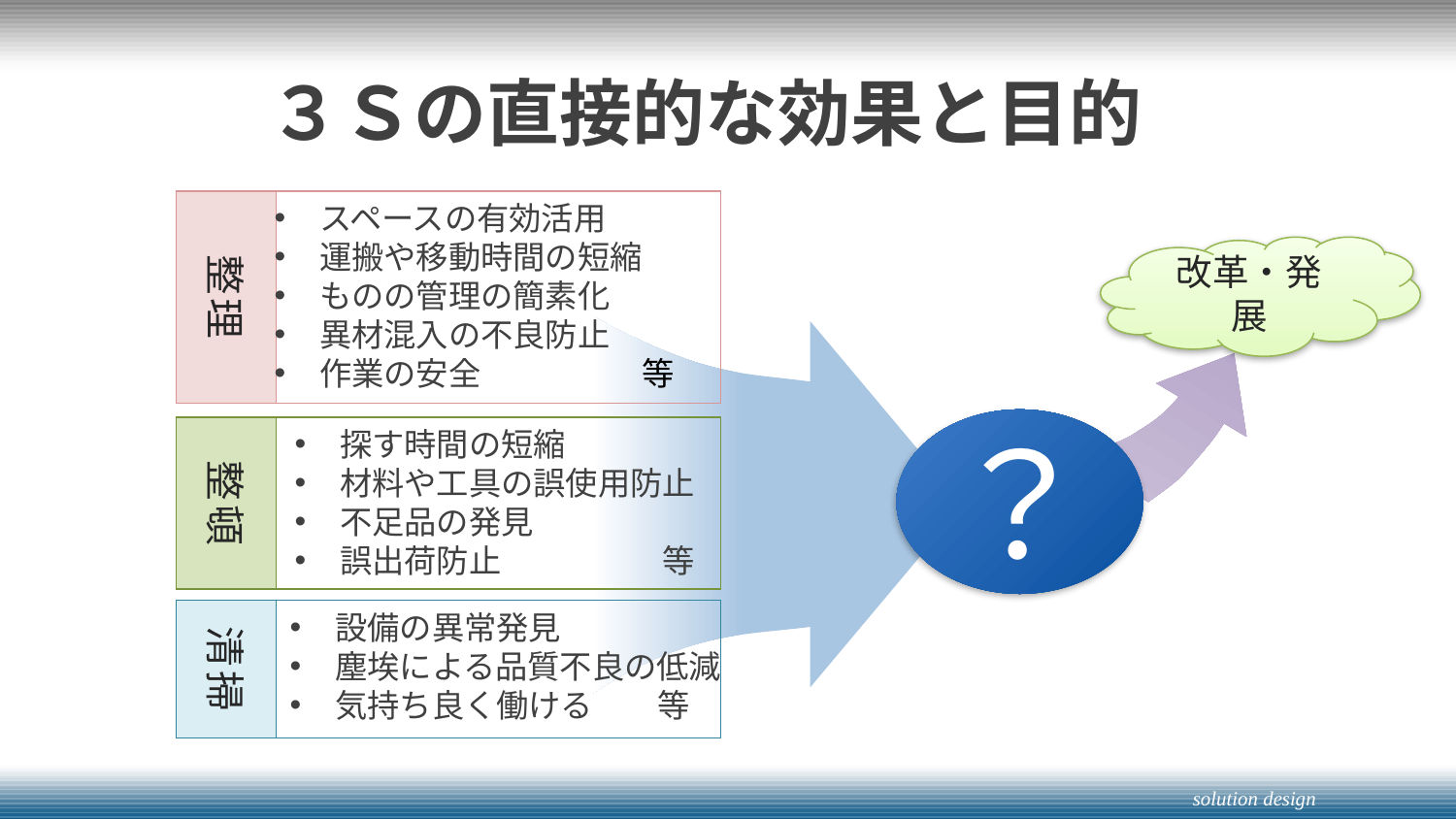

# ３Ｓの直接的な効果と目的
整理

スペースの有効活用
運搬や移動時間の短縮
ものの管理の簡素化
異材混入の不良防止
作業の安全　　　　　等
改革・発展

？
整頓

探す時間の短縮
材料や工具の誤使用防止
不足品の発見
誤出荷防止　　　　　等
清掃

設備の異常発見
塵埃による品質不良の低減
気持ち良く働ける　　等